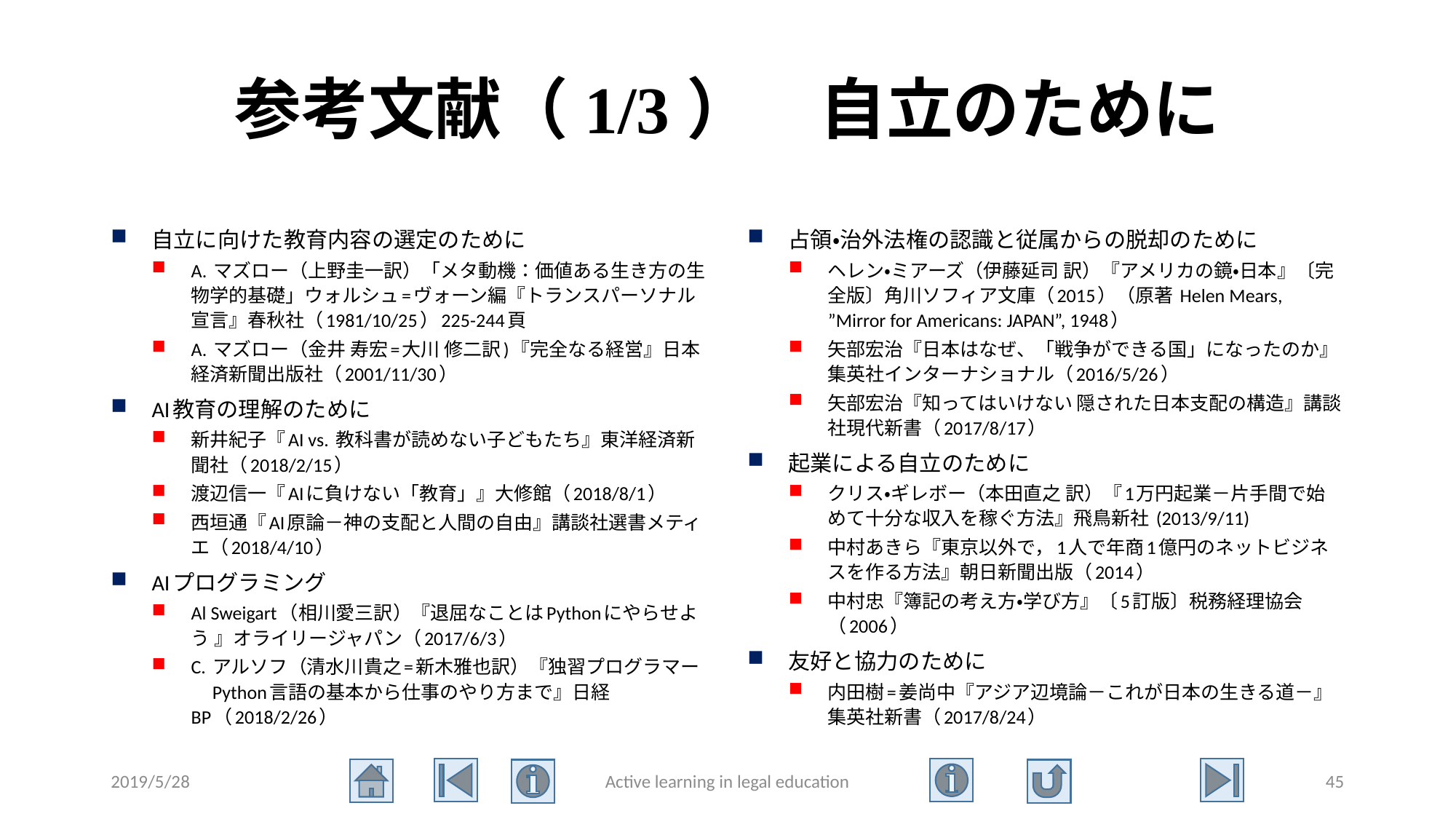

# 参考文献（1/3）　自立のために
自立に向けた教育内容の選定のために
A. マズロー（上野圭一訳）「メタ動機：価値ある生き方の生物学的基礎」ウォルシュ=ヴォーン編『トランスパーソナル宣言』春秋社（1981/10/25）225-244頁
A. マズロー（金井 寿宏=大川 修二訳)『完全なる経営』日本経済新聞出版社（2001/11/30）
AI教育の理解のために
新井紀子『AI vs. 教科書が読めない子どもたち』東洋経済新聞社（2018/2/15）
渡辺信一『AIに負けない「教育」』大修館（2018/8/1）
西垣通『AI原論－神の支配と人間の自由』講談社選書メティエ（2018/4/10）
AIプログラミング
Al Sweigart（相川愛三訳）『退屈なことはPythonにやらせよう 』オライリージャパン（2017/6/3）
C. アルソフ（清水川貴之=新木雅也訳）『独習プログラマー　Python言語の基本から仕事のやり方まで』日経BP（2018/2/26）
占領・治外法権の認識と従属からの脱却のために
ヘレン・ミアーズ（伊藤延司 訳）『アメリカの鏡・日本』〔完全版〕角川ソフィア文庫（2015）（原著 Helen Mears, ”Mirror for Americans: JAPAN”, 1948）
矢部宏治『日本はなぜ、「戦争ができる国」になったのか』集英社インターナショナル（2016/5/26）
矢部宏治『知ってはいけない 隠された日本支配の構造』講談社現代新書（2017/8/17）
起業による自立のために
クリス・ギレボー（本田直之 訳）『1万円起業－片手間で始めて十分な収入を稼ぐ方法』飛鳥新社 (2013/9/11)
中村あきら『東京以外で，1人で年商1億円のネットビジネスを作る方法』朝日新聞出版（2014）
中村忠『簿記の考え方・学び方』〔5訂版〕税務経理協会（2006）
友好と協力のために
内田樹=姜尚中『アジア辺境論－これが日本の生きる道－』集英社新書（2017/8/24）
2019/5/28
Active learning in legal education
45